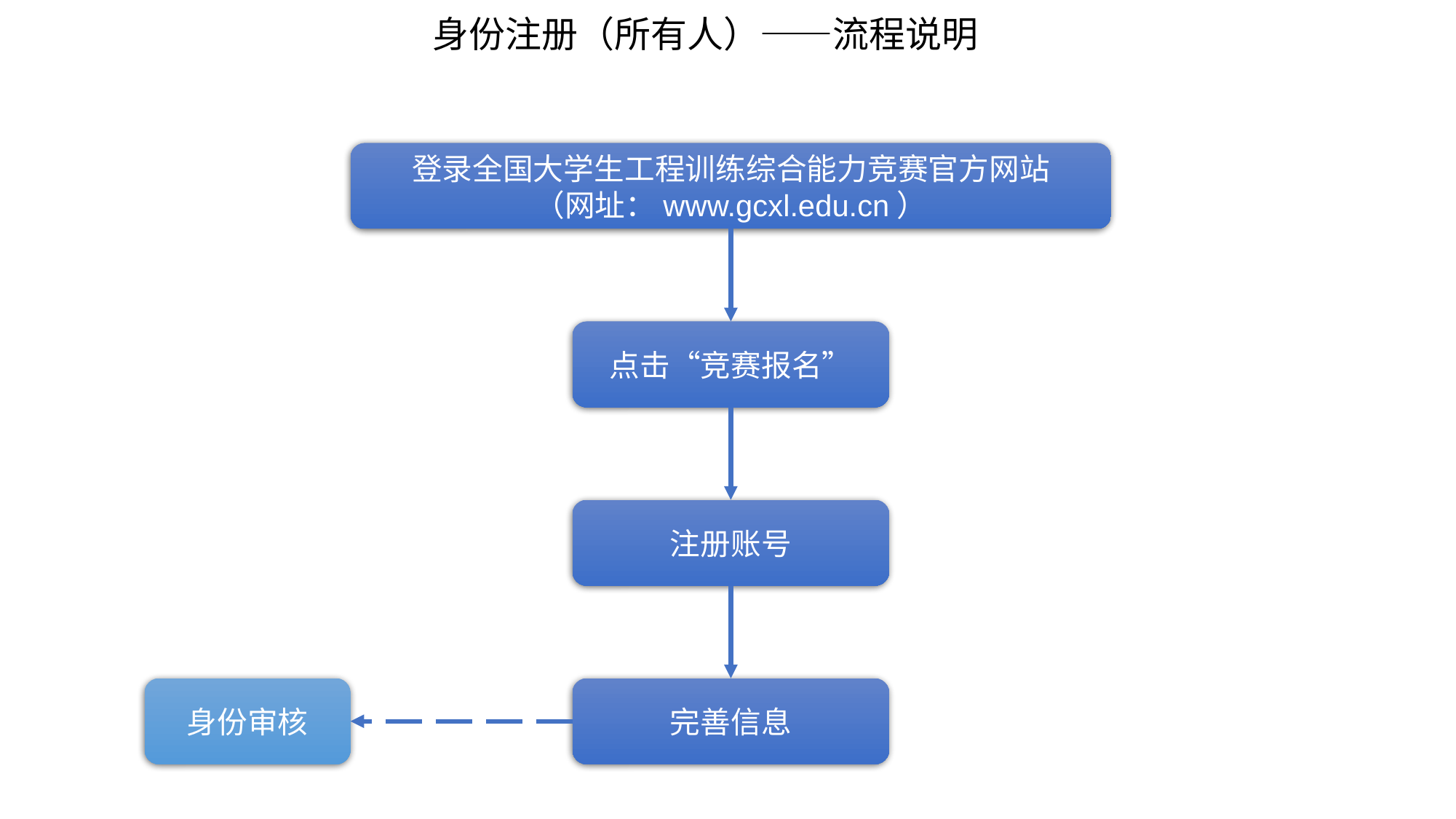

身份注册（所有人）——流程说明
登录全国大学生工程训练综合能力竞赛官方网站
（网址：www.gcxl.edu.cn）
点击“竞赛报名”
注册账号
完善信息
身份审核